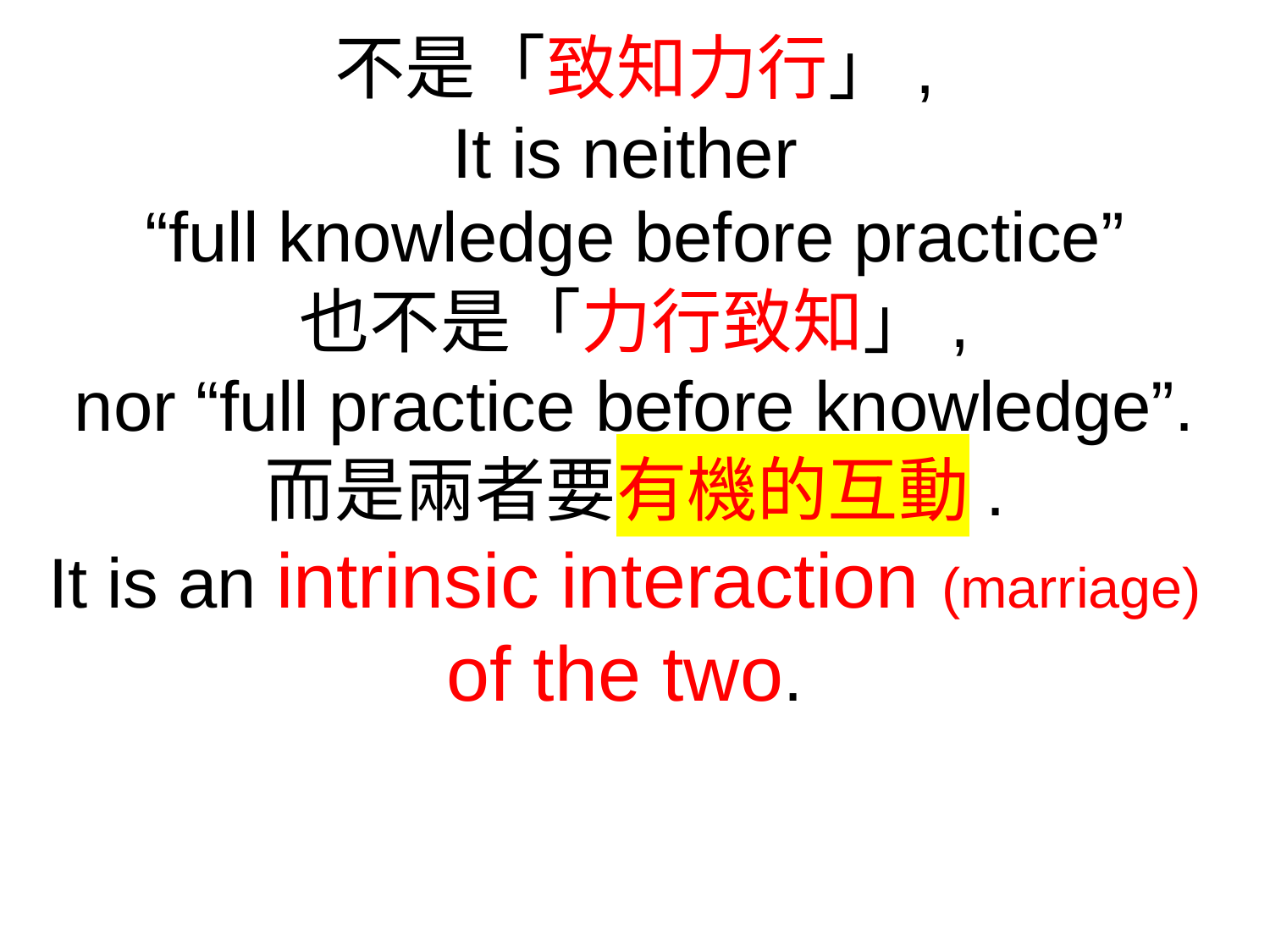

不是「致知力行」,
It is neither
“full knowledge before practice”
也不是「力行致知」,
nor “full practice before knowledge”.
而是兩者要有機的互動.
It is an intrinsic interaction (marriage)
of the two.